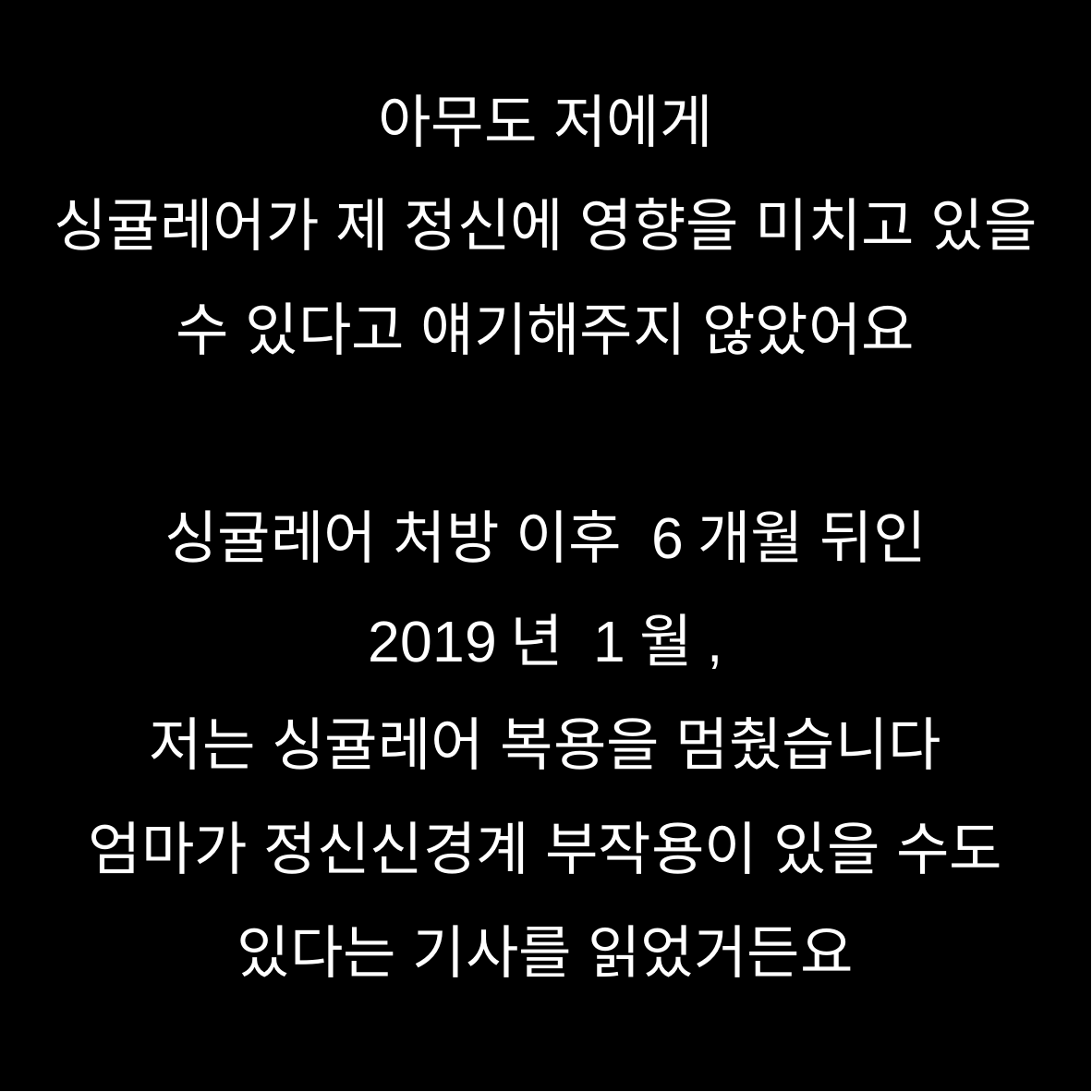

아무도 저에게
싱귤레어가 제 정신에 영향을 미치고 있을 수 있다고 얘기해주지 않았어요

싱귤레어 처방 이후 6개월 뒤인
2019년 1월,
저는 싱귤레어 복용을 멈췄습니다
엄마가 정신신경계 부작용이 있을 수도 있다는 기사를 읽었거든요